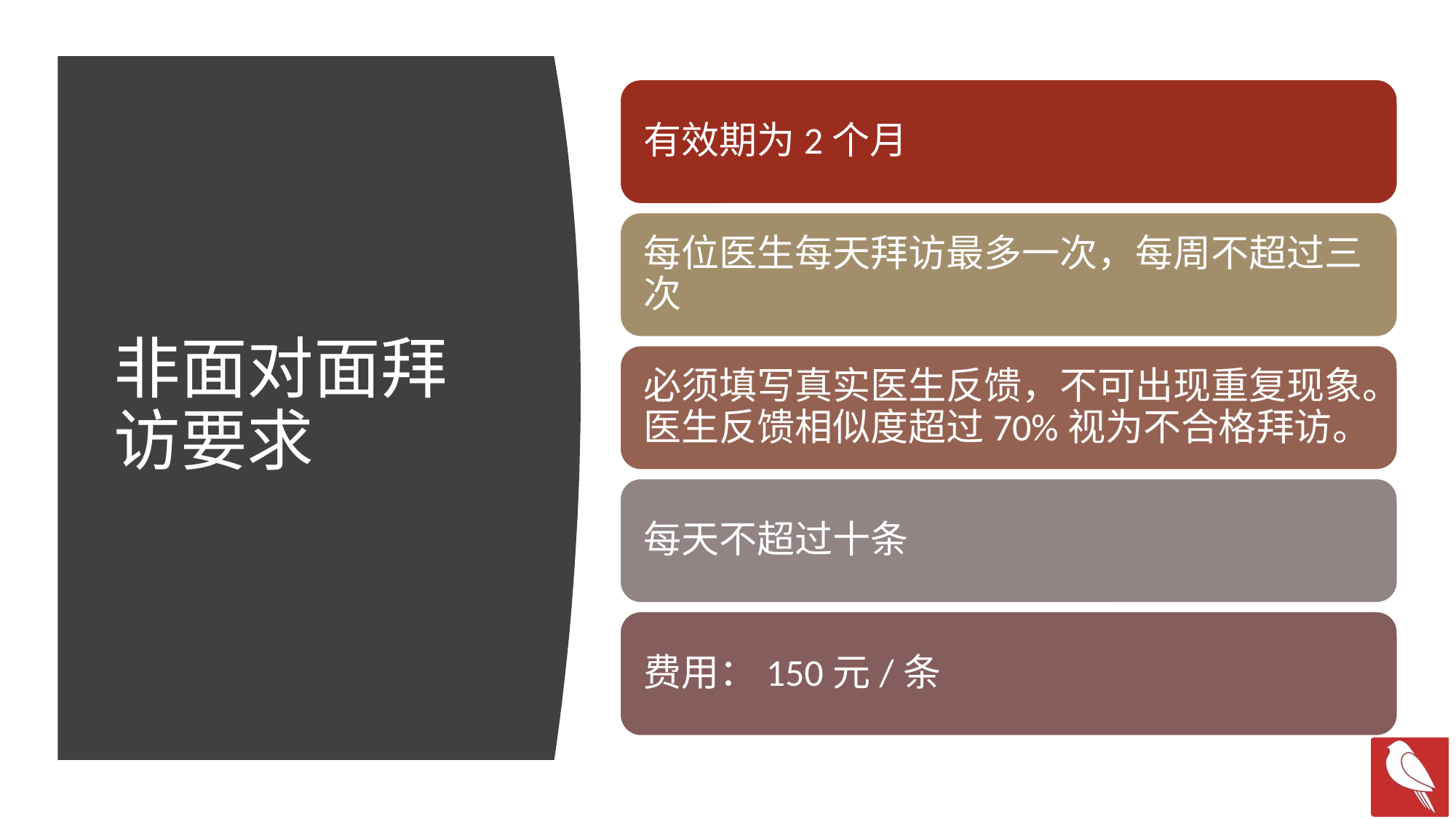

有效期为2个月
每位医生每天拜访最多一次，每周不超过三次
必须填写真实医生反馈，不可出现重复现象。医生反馈相似度超过70%视为不合格拜访。
每天不超过十条
费用：150元/条

# 非面对面拜访要求
24